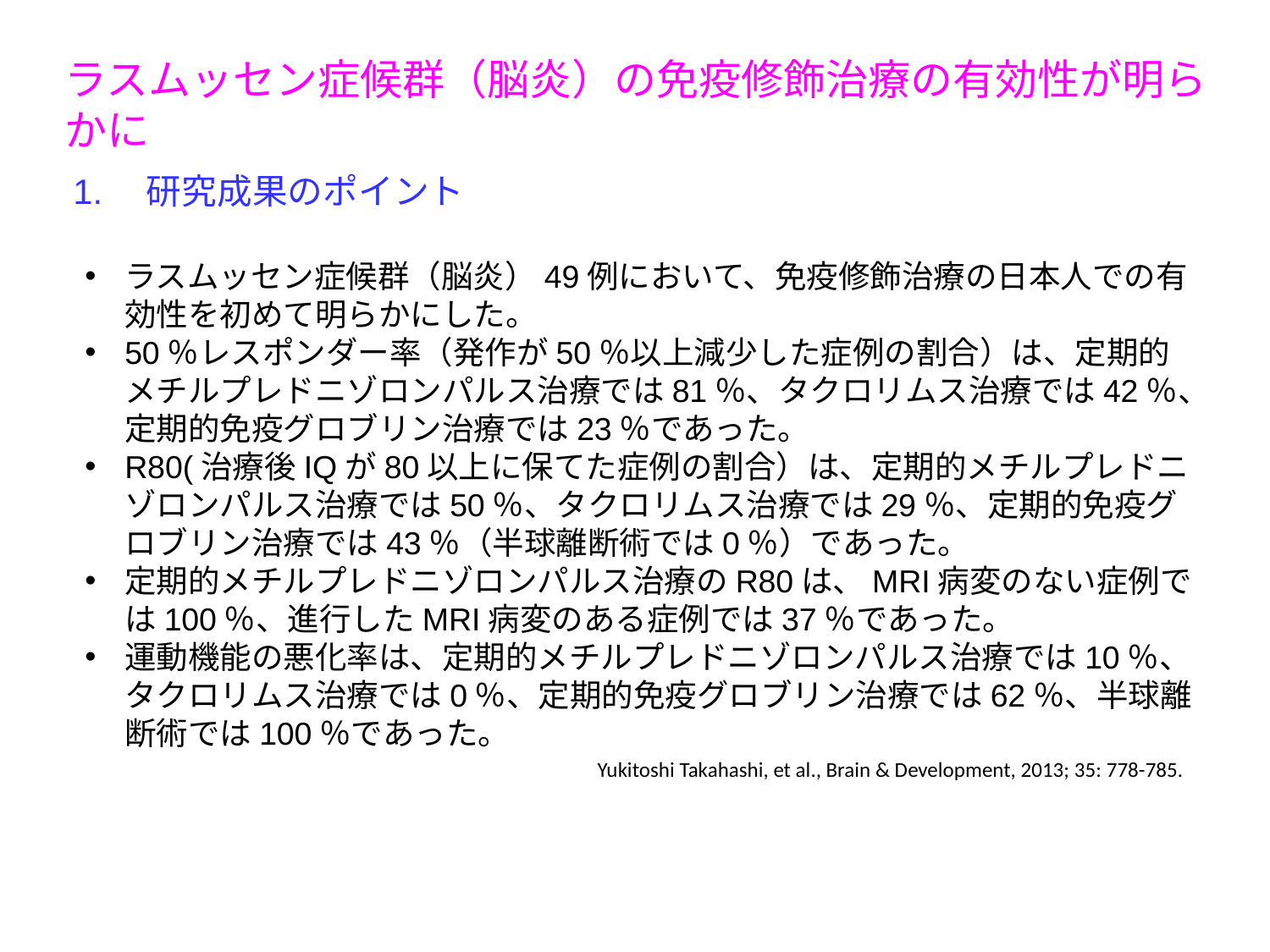

ラスムッセン症候群（脳炎）の免疫修飾治療の有効性が明らかに
1.　研究成果のポイント
ラスムッセン症候群（脳炎）49例において、免疫修飾治療の日本人での有効性を初めて明らかにした。
50％レスポンダー率（発作が50％以上減少した症例の割合）は、定期的メチルプレドニゾロンパルス治療では81％、タクロリムス治療では42％、定期的免疫グロブリン治療では23％であった。
R80(治療後IQが80以上に保てた症例の割合）は、定期的メチルプレドニゾロンパルス治療では50％、タクロリムス治療では29％、定期的免疫グロブリン治療では43％（半球離断術では0％）であった。
定期的メチルプレドニゾロンパルス治療のR80は、MRI病変のない症例では100％、進行したMRI病変のある症例では37％であった。
運動機能の悪化率は、定期的メチルプレドニゾロンパルス治療では10％、タクロリムス治療では0％、定期的免疫グロブリン治療では62％、半球離断術では100％であった。
Yukitoshi Takahashi, et al., Brain & Development, 2013; 35: 778-785.